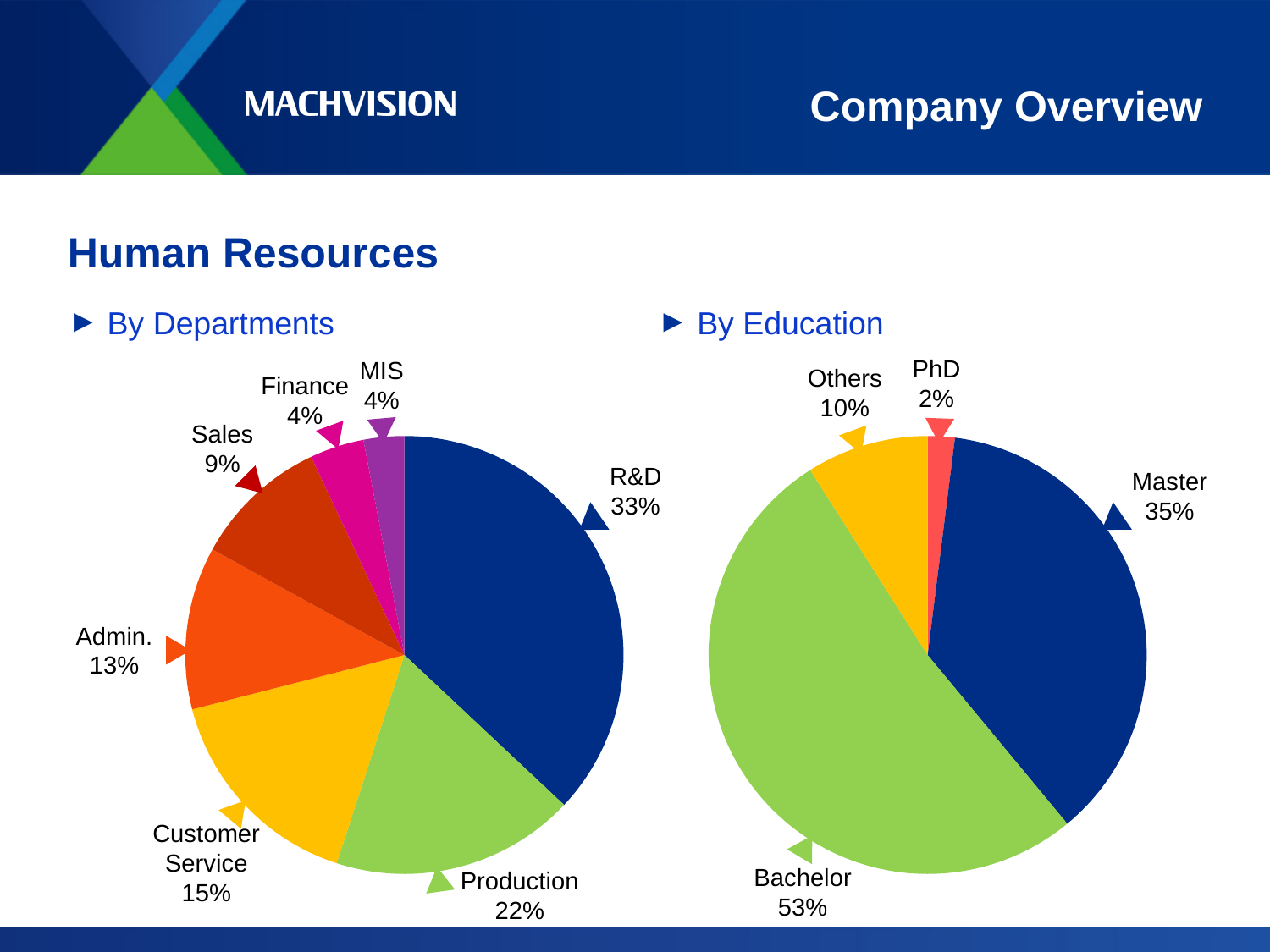

# Company Overview
Human Resources
By Departments

By Education

PhD
2%
MIS
4%
Others
10%
Finance
4%
Sales
9%

### Chart

| Category |  2 |
|---|---|
| 第一季 | 0.3700000000000004 |
| 第二季 | 0.18000000000000024 |
| 第三季 | 0.16000000000000023 |
| 第四季 | 0.12000000000000002 |

### Chart

| Category |  2 |
|---|---|
| 第一季 | 2.0 |
| 第二季 | 37.0 |
| 第三季 | 52.0 |
| 第四季 | 9.0 |
R&D
33%
Master
35%

Admin.
13%

Customer
Service
15%

Bachelor
53%
Production
22%